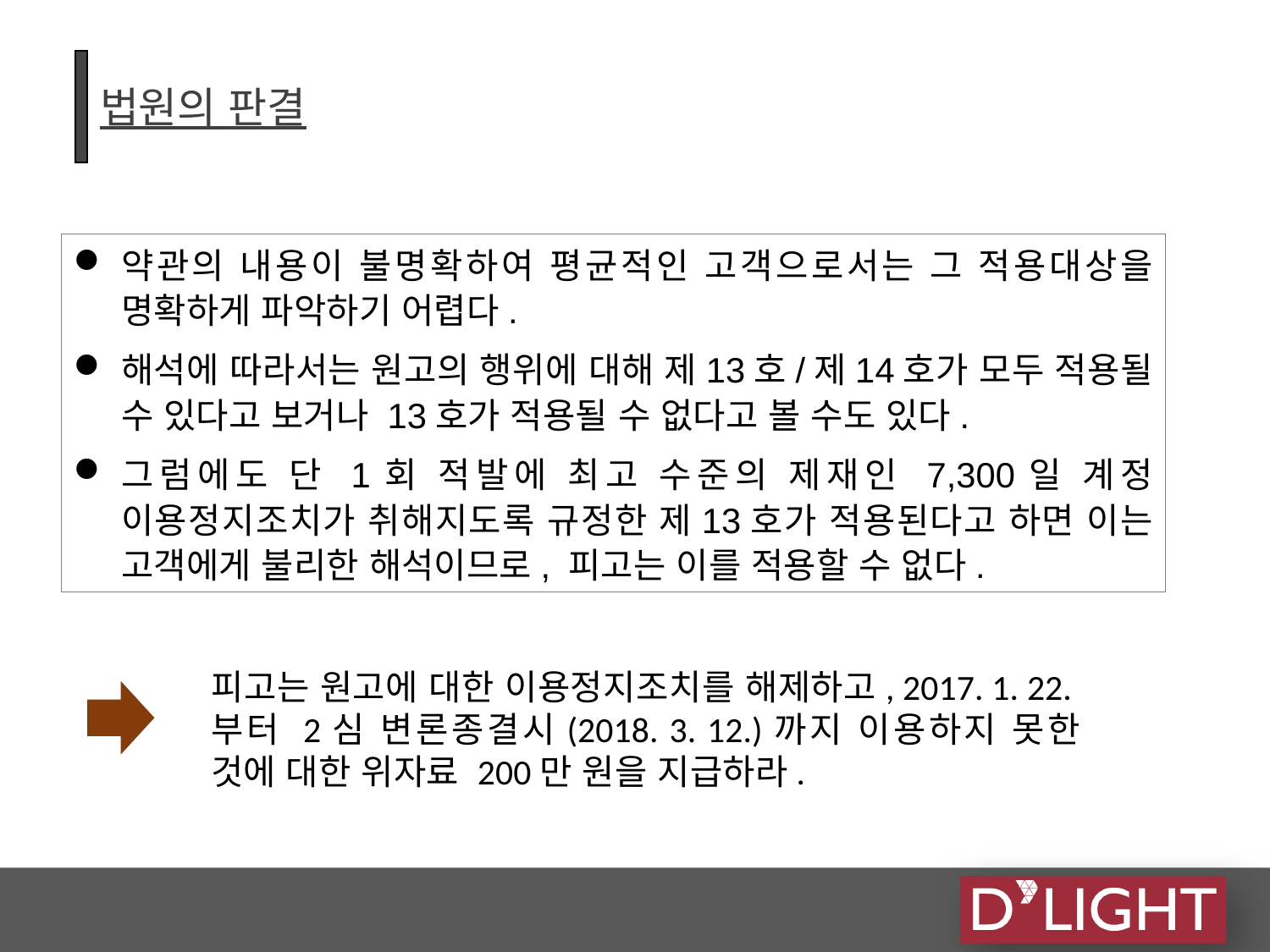

# 법원의 판결
약관의 내용이 불명확하여 평균적인 고객으로서는 그 적용대상을 명확하게 파악하기 어렵다.
해석에 따라서는 원고의 행위에 대해 제13호/제14호가 모두 적용될 수 있다고 보거나 13호가 적용될 수 없다고 볼 수도 있다.
그럼에도 단 1회 적발에 최고 수준의 제재인 7,300일 계정 이용정지조치가 취해지도록 규정한 제13호가 적용된다고 하면 이는 고객에게 불리한 해석이므로, 피고는 이를 적용할 수 없다.
피고는 원고에 대한 이용정지조치를 해제하고, 2017. 1. 22.부터 2심 변론종결시(2018. 3. 12.)까지 이용하지 못한 것에 대한 위자료 200만 원을 지급하라.